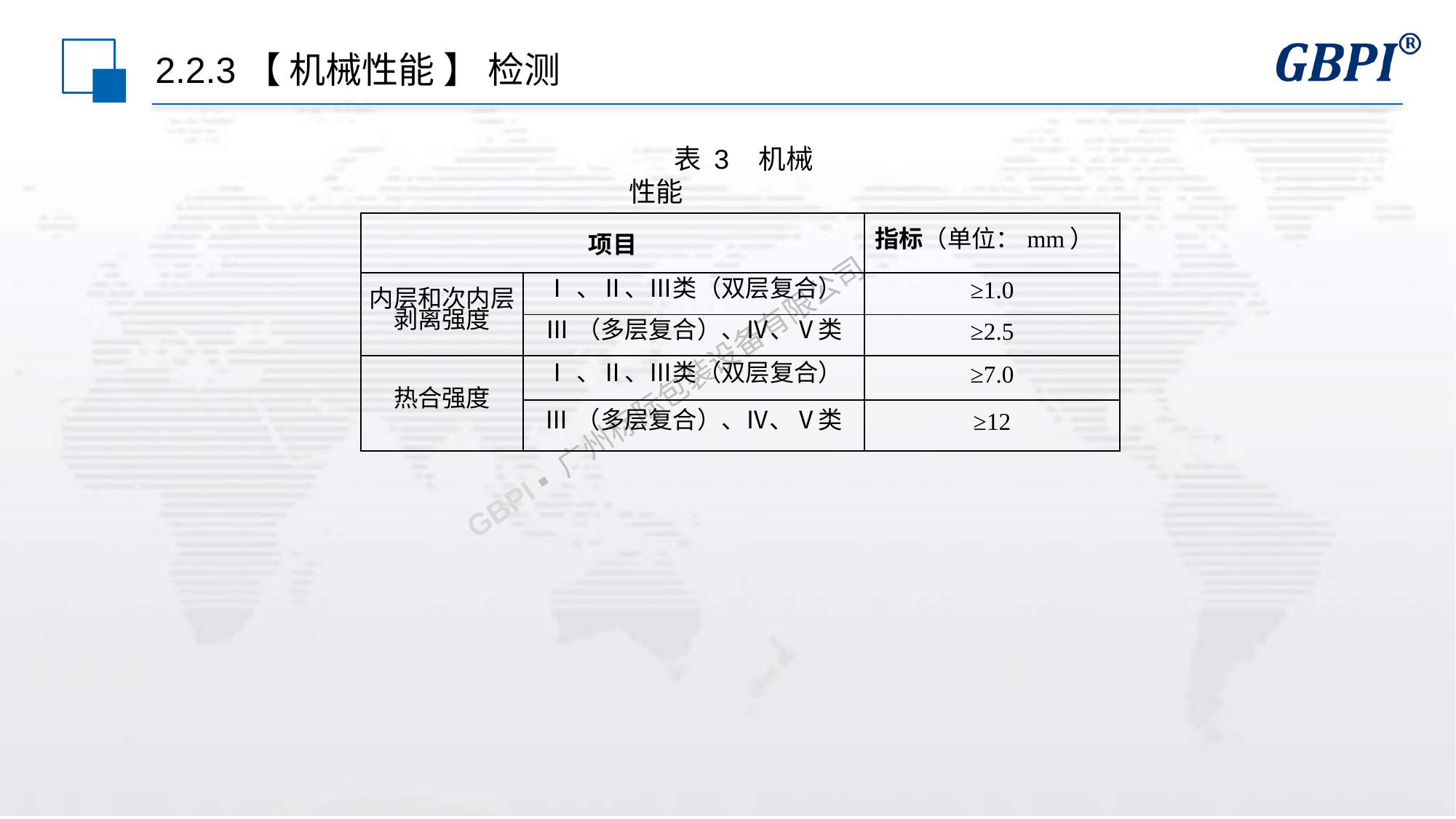

# 2.2.3【 机械性能 】 检测
表 3   机械性能
| 项目 |  | 指标（单位：mm） |
| --- | --- | --- |
| 内层和次内层剥离强度 | Ⅰ、Ⅱ、Ⅲ类（双层复合） | ≥1.0 |
|  | Ⅲ（多层复合）、Ⅳ、Ⅴ类 | ≥2.5 |
| 热合强度 | Ⅰ、Ⅱ、Ⅲ类（双层复合） | ≥7.0 |
|  | Ⅲ（多层复合）、Ⅳ、Ⅴ类 | ≥12 |